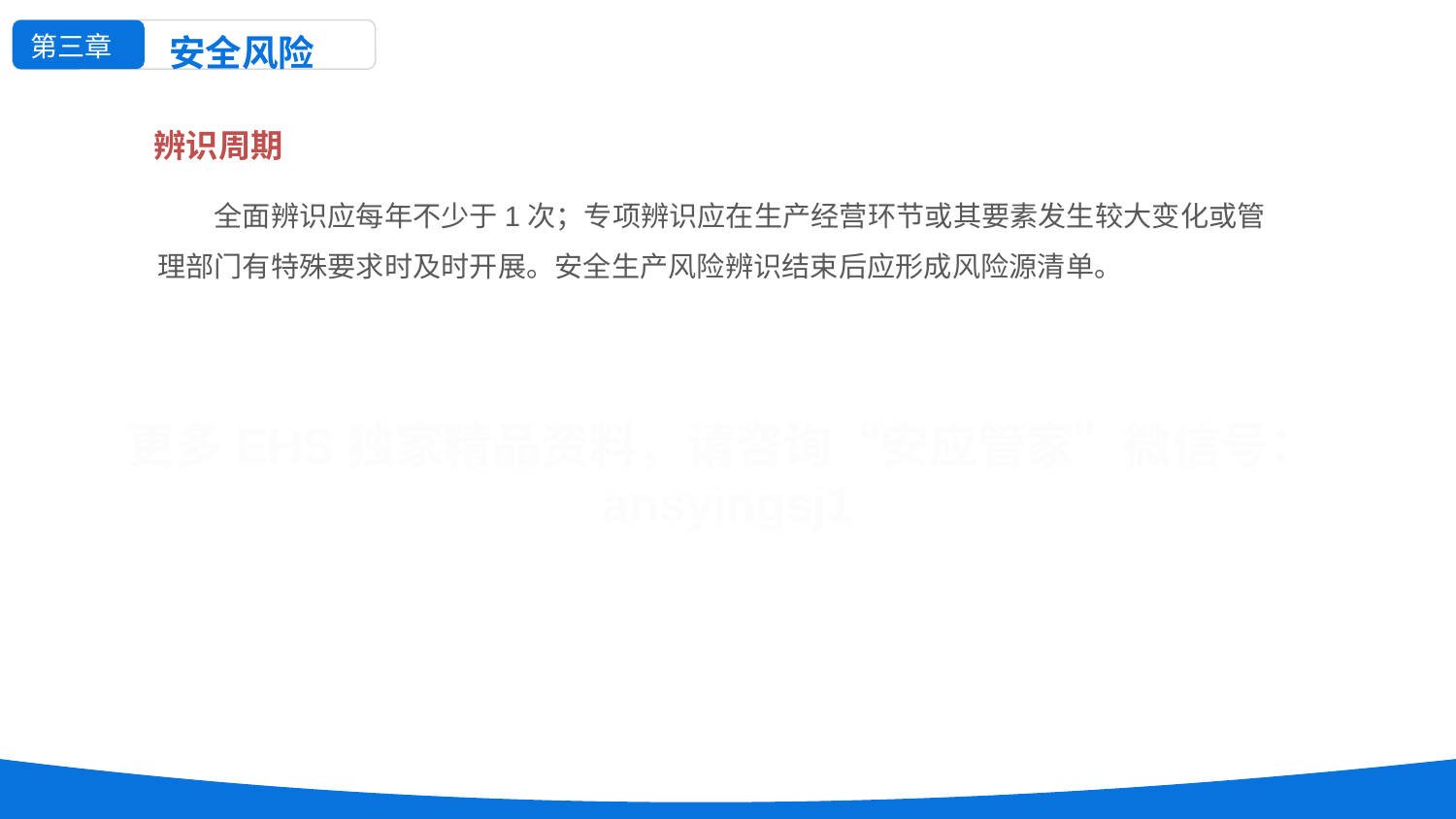

第三章
安全风险
辨识周期
全面辨识应每年不少于1次；专项辨识应在生产经营环节或其要素发生较大变化或管理部门有特殊要求时及时开展。安全生产风险辨识结束后应形成风险源清单。